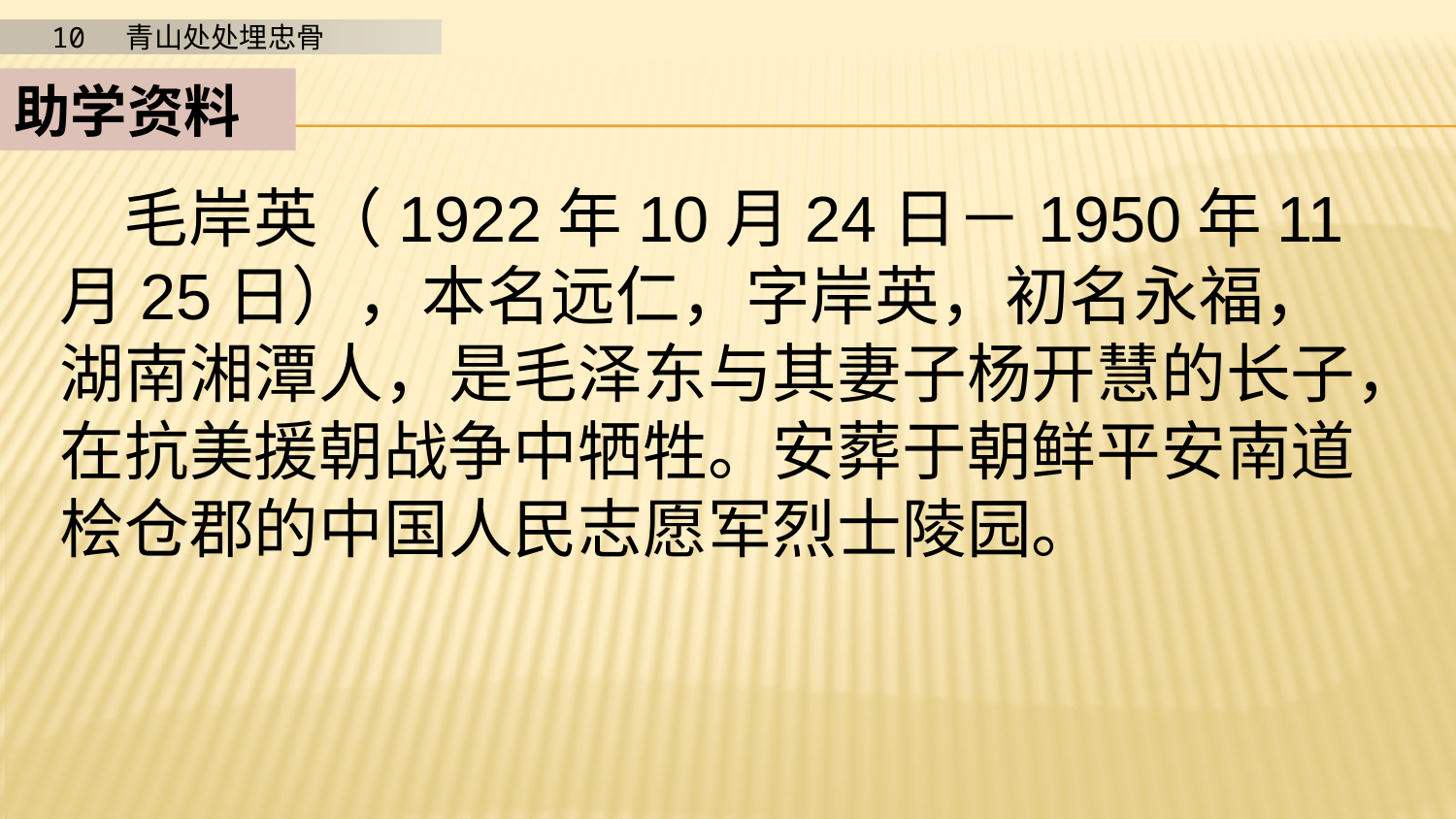

助学资料
    毛岸英（1922年10月24日－1950年11月25日），本名远仁，字岸英，初名永福，湖南湘潭人，是毛泽东与其妻子杨开慧的长子，在抗美援朝战争中牺牲。安葬于朝鲜平安南道桧仓郡的中国人民志愿军烈士陵园。